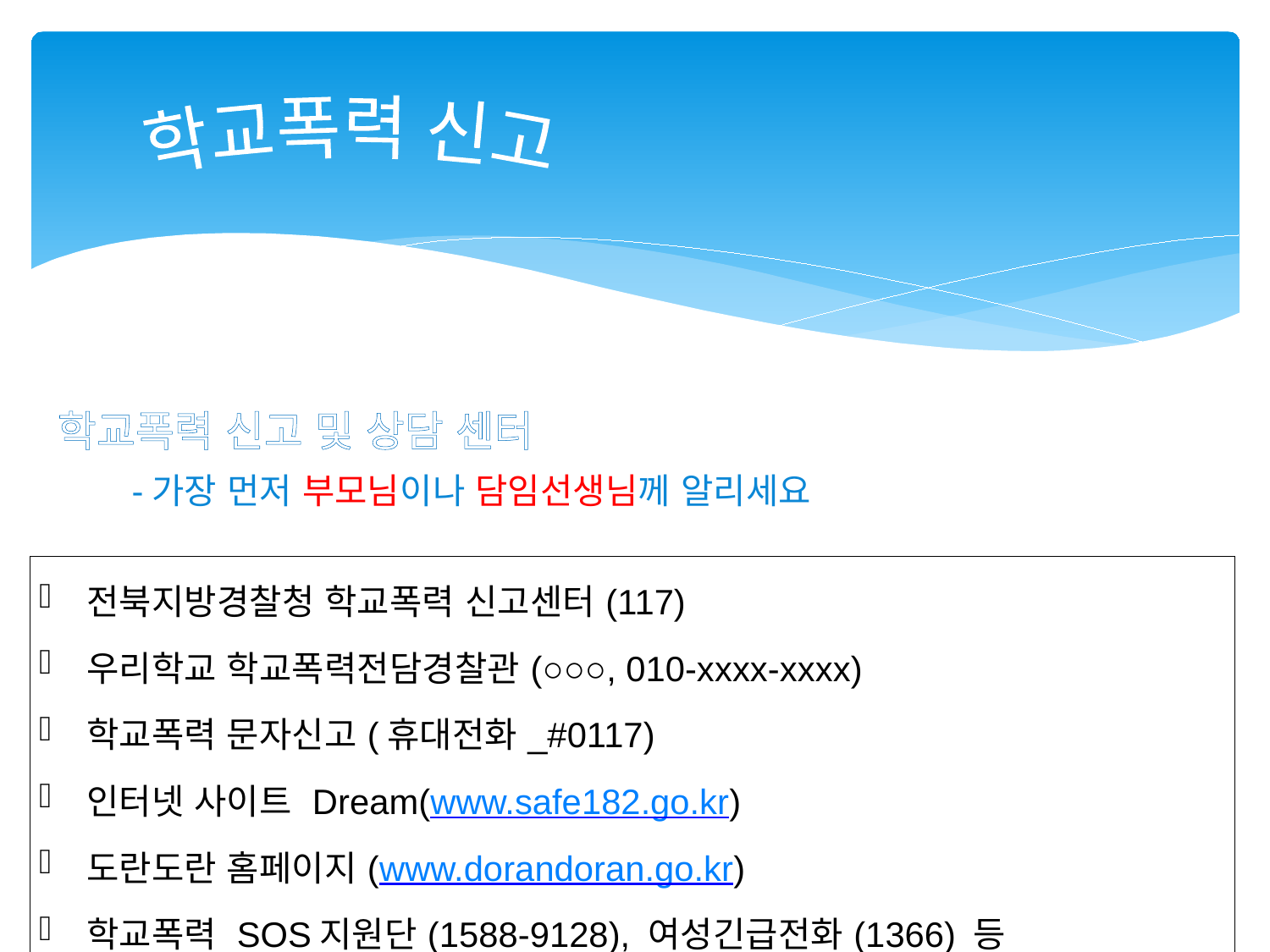

학교폭력 신고
학교폭력 신고 및 상담 센터
-가장 먼저 부모님이나 담임선생님께 알리세요
| 전북지방경찰청 학교폭력 신고센터(117) 우리학교 학교폭력전담경찰관(○○○, 010-xxxx-xxxx) 학교폭력 문자신고(휴대전화\_#0117) 인터넷 사이트 Dream(www.safe182.go.kr) 도란도란 홈페이지(www.dorandoran.go.kr) 학교폭력 SOS지원단(1588-9128), 여성긴급전화(1366) 등 |
| --- |